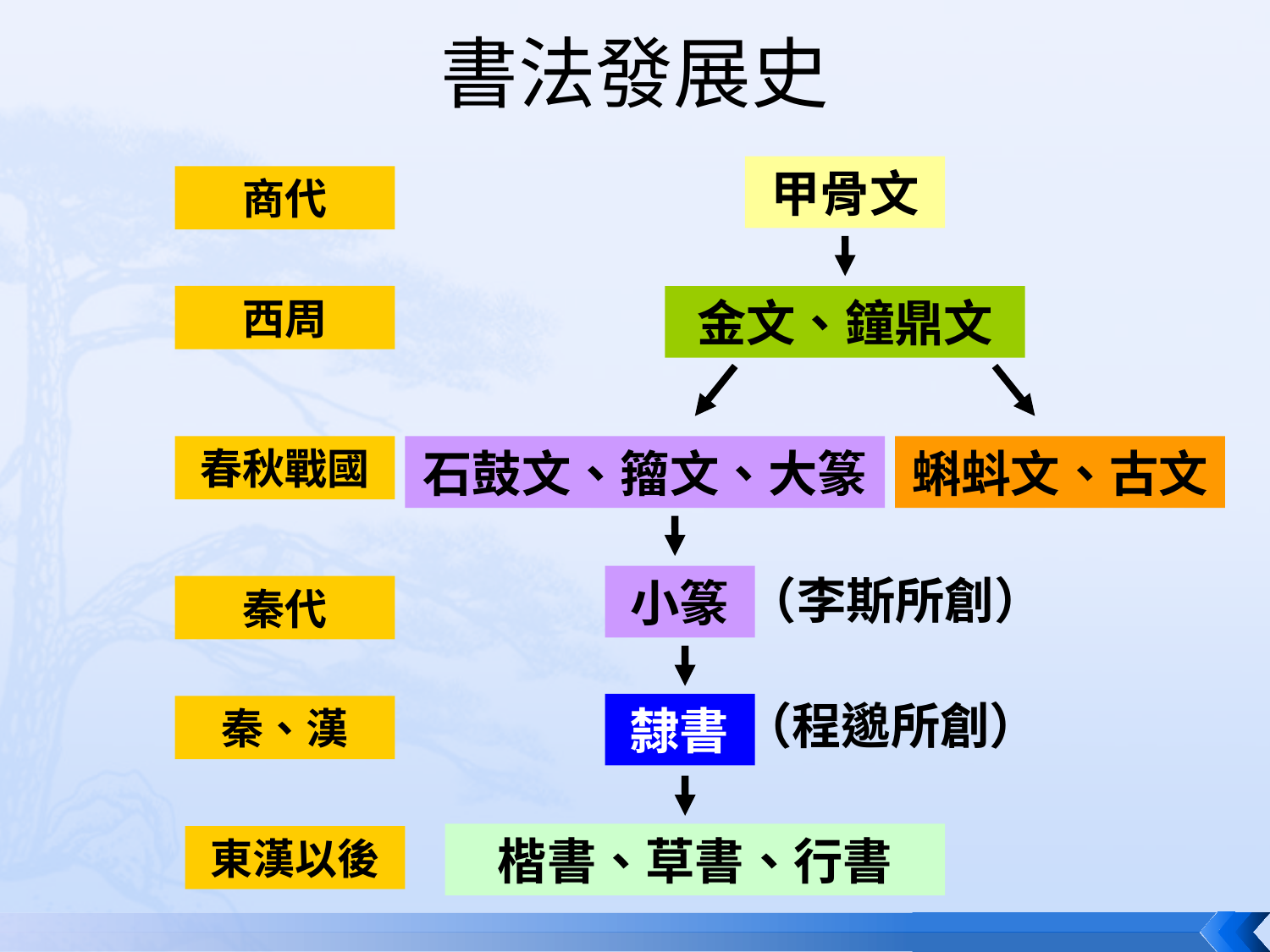

# 書法發展史
甲骨文
商代

西周
金文、鐘鼎文

春秋戰國
石鼓文、籀文、大篆
蝌蚪文、古文

（李斯所創）
小篆
秦代

（程邈所創）
隸書
秦、漢

楷書、草書、行書
東漢以後